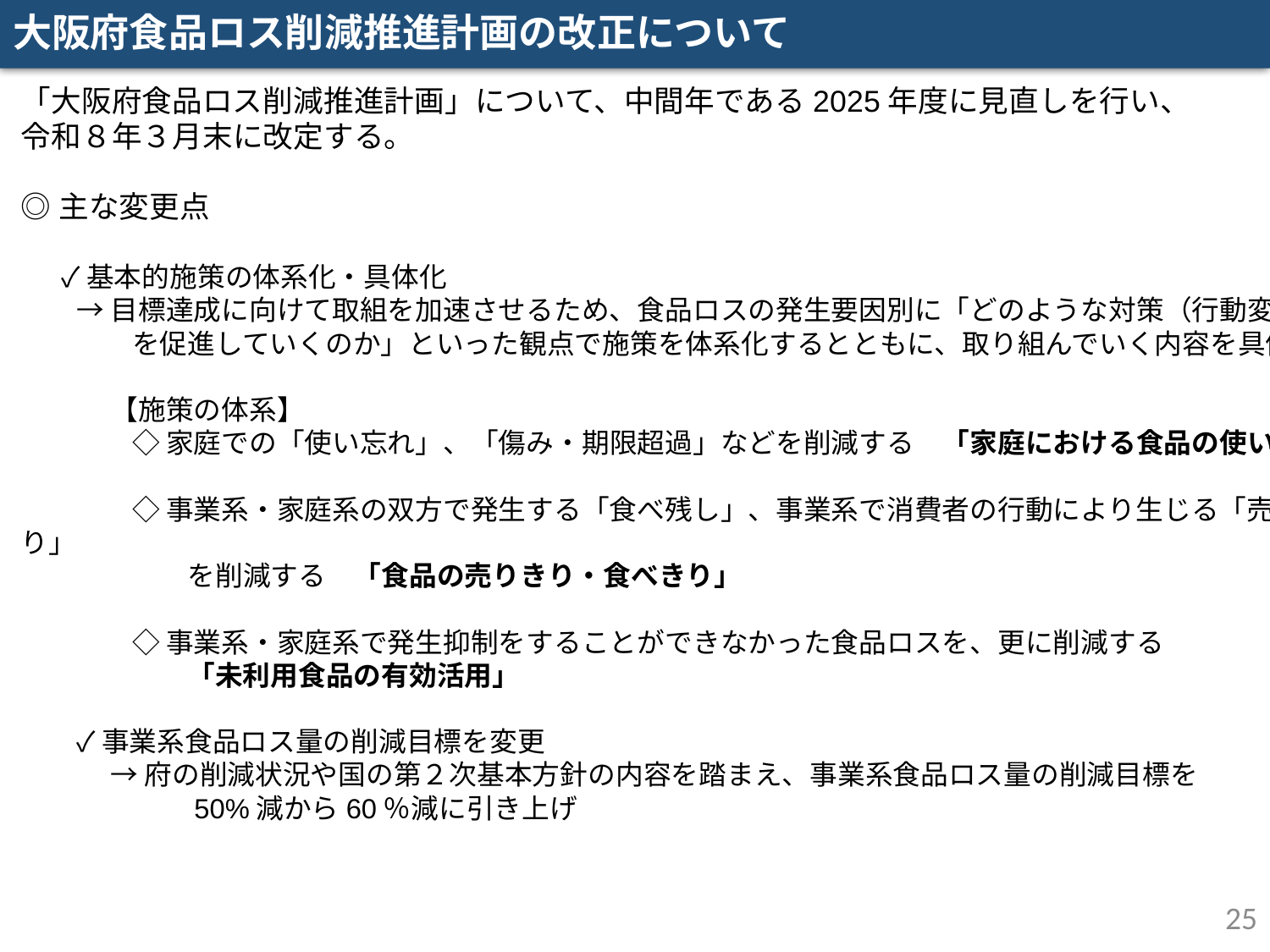

大阪府食品ロス削減推進計画の改正について
「大阪府食品ロス削減推進計画」について、中間年である2025年度に見直しを行い、
令和８年３月末に改定する。
◎主な変更点
 　✓ 基本的施策の体系化・具体化
　　→ 目標達成に向けて取組を加速させるため、食品ロスの発生要因別に「どのような対策（行動変容）
　　　　を促進していくのか」といった観点で施策を体系化するとともに、取り組んでいく内容を具体化
　　 　【施策の体系】
　　　　◇ 家庭での「使い忘れ」、「傷み・期限超過」などを削減する　「家庭における食品の使いきり」
　　　　◇ 事業系・家庭系の双方で発生する「食べ残し」、事業系で消費者の行動により生じる「売れ残り」
　　　　　　を削減する　「食品の売りきり・食べきり」
　　　　◇ 事業系・家庭系で発生抑制をすることができなかった食品ロスを、更に削減する
　　　　　　「未利用食品の有効活用」

　　✓ 事業系食品ロス量の削減目標を変更
　　 　→ 府の削減状況や国の第２次基本方針の内容を踏まえ、事業系食品ロス量の削減目標を
　　　　　　50%減から60％減に引き上げ

25